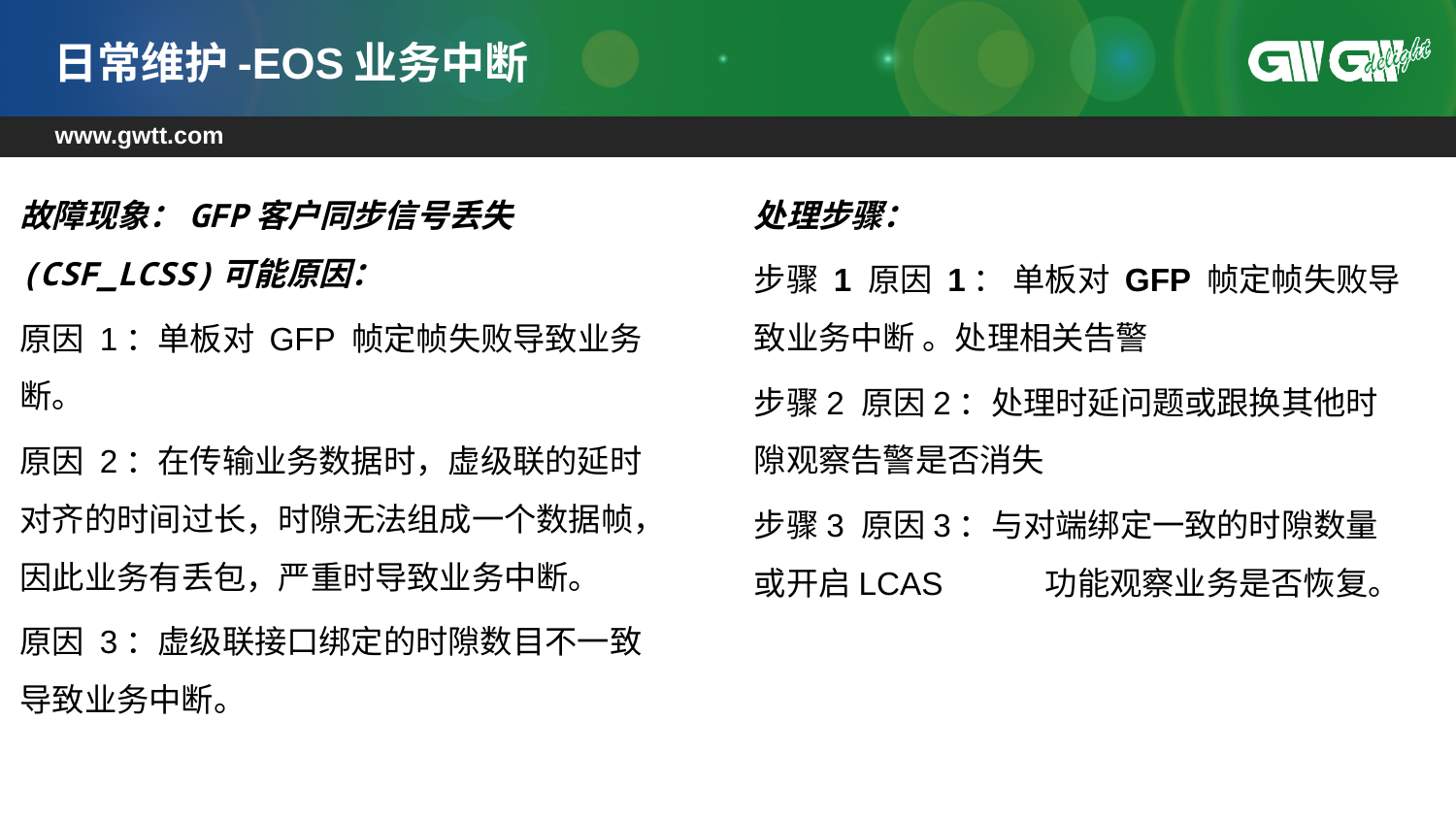

# 日常维护-EOS业务中断
故障现象：GFP客户同步信号丢失(CSF_LCSS)可能原因：
原因 1：单板对 GFP 帧定帧失败导致业务断。
原因 2：在传输业务数据时，虚级联的延时对齐的时间过长，时隙无法组成一个数据帧，因此业务有丢包，严重时导致业务中断。
原因 3：虚级联接口绑定的时隙数目不一致导致业务中断。
处理步骤：
步骤 1 原因 1： 单板对 GFP 帧定帧失败导致业务中断 。处理相关告警
步骤2 原因2：处理时延问题或跟换其他时隙观察告警是否消失
步骤3 原因3：与对端绑定一致的时隙数量或开启LCAS	功能观察业务是否恢复。